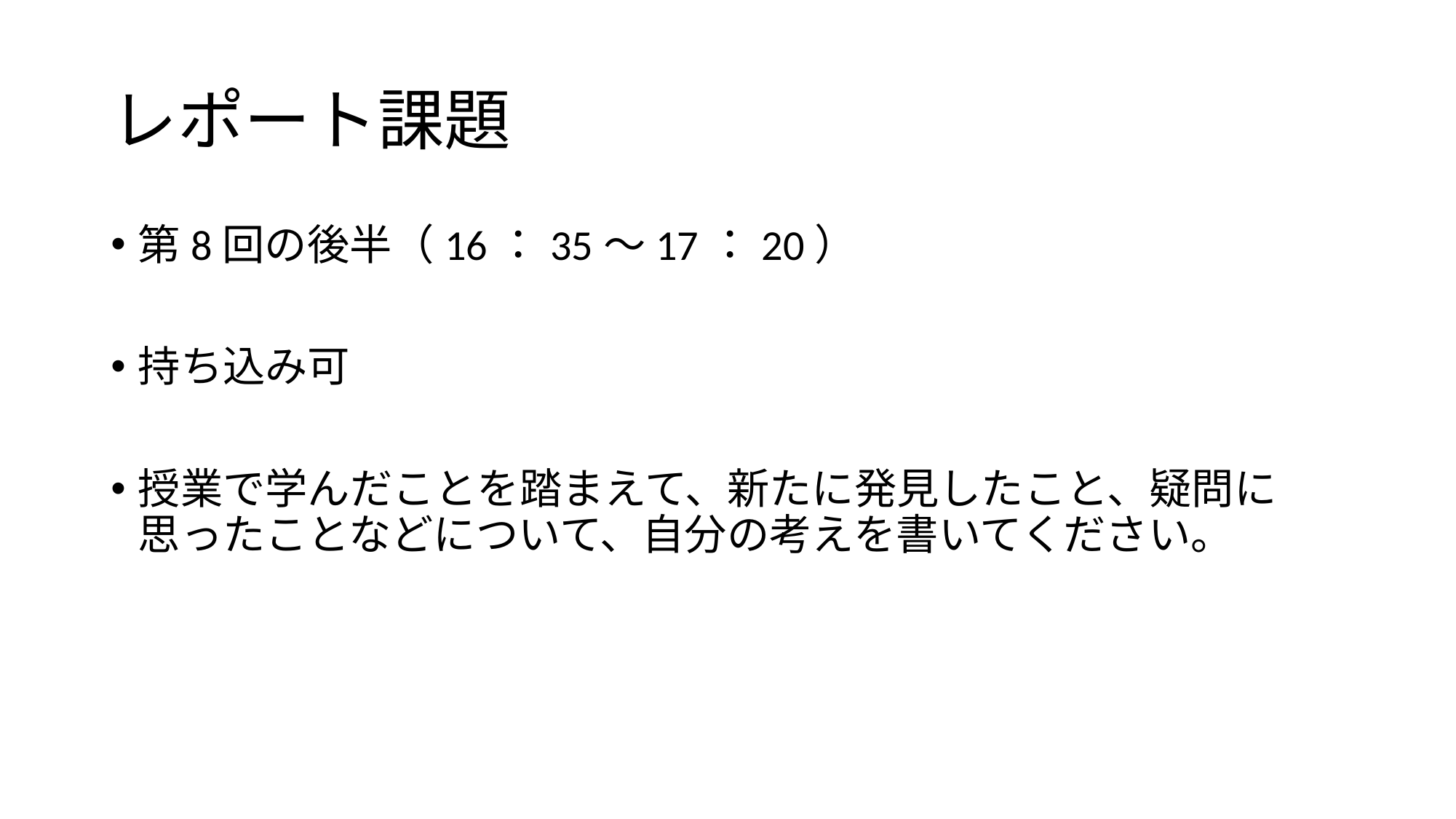

# レポート課題
第8回の後半（16：35～17：20）

持ち込み可

授業で学んだことを踏まえて、新たに発見したこと、疑問に思ったことなどについて、自分の考えを書いてください。